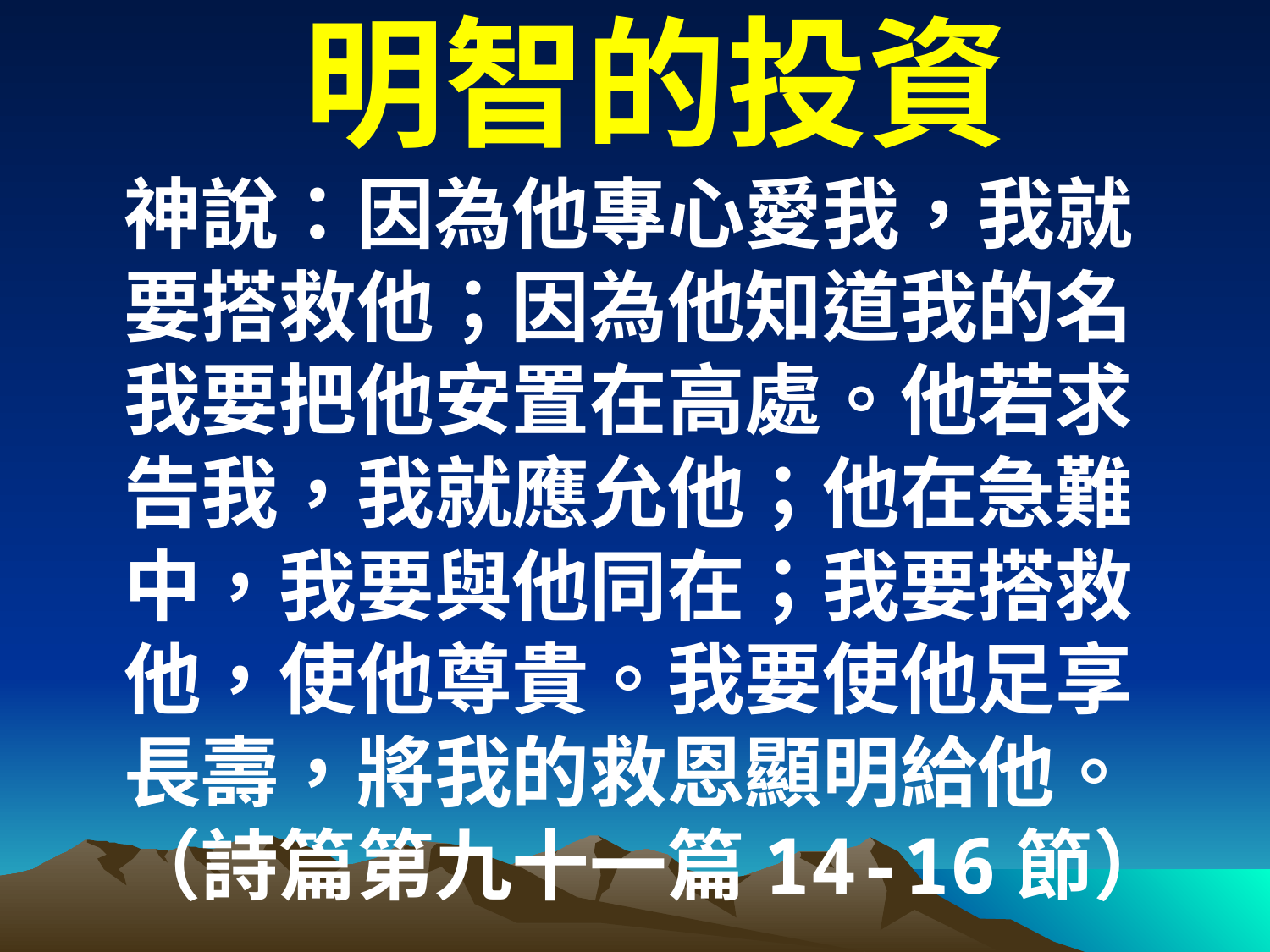

# 明智的投資
	神說：因為他專心愛我，我就要搭救他；因為他知道我的名我要把他安置在高處。他若求告我，我就應允他；他在急難中，我要與他同在；我要搭救他，使他尊貴。我要使他足享長壽，將我的救恩顯明給他。（詩篇第九十一篇14-16節）